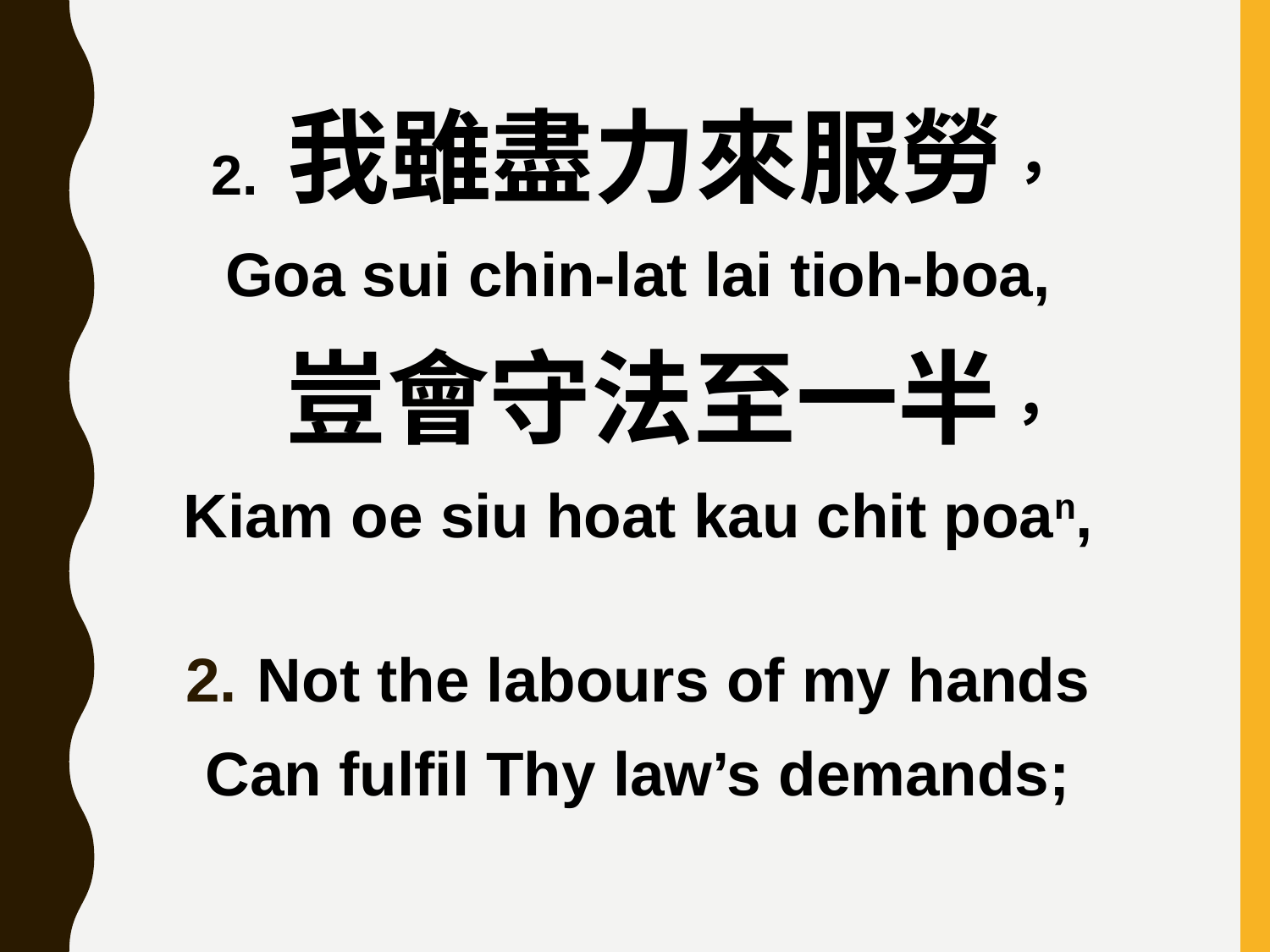

2. 我雖盡力來服勞，
Goa sui chin-lat lai tioh-boa,
  豈會守法至一半，
Kiam oe siu hoat kau chit poan,

Not the labours of my hands
Can fulfil Thy law’s demands;